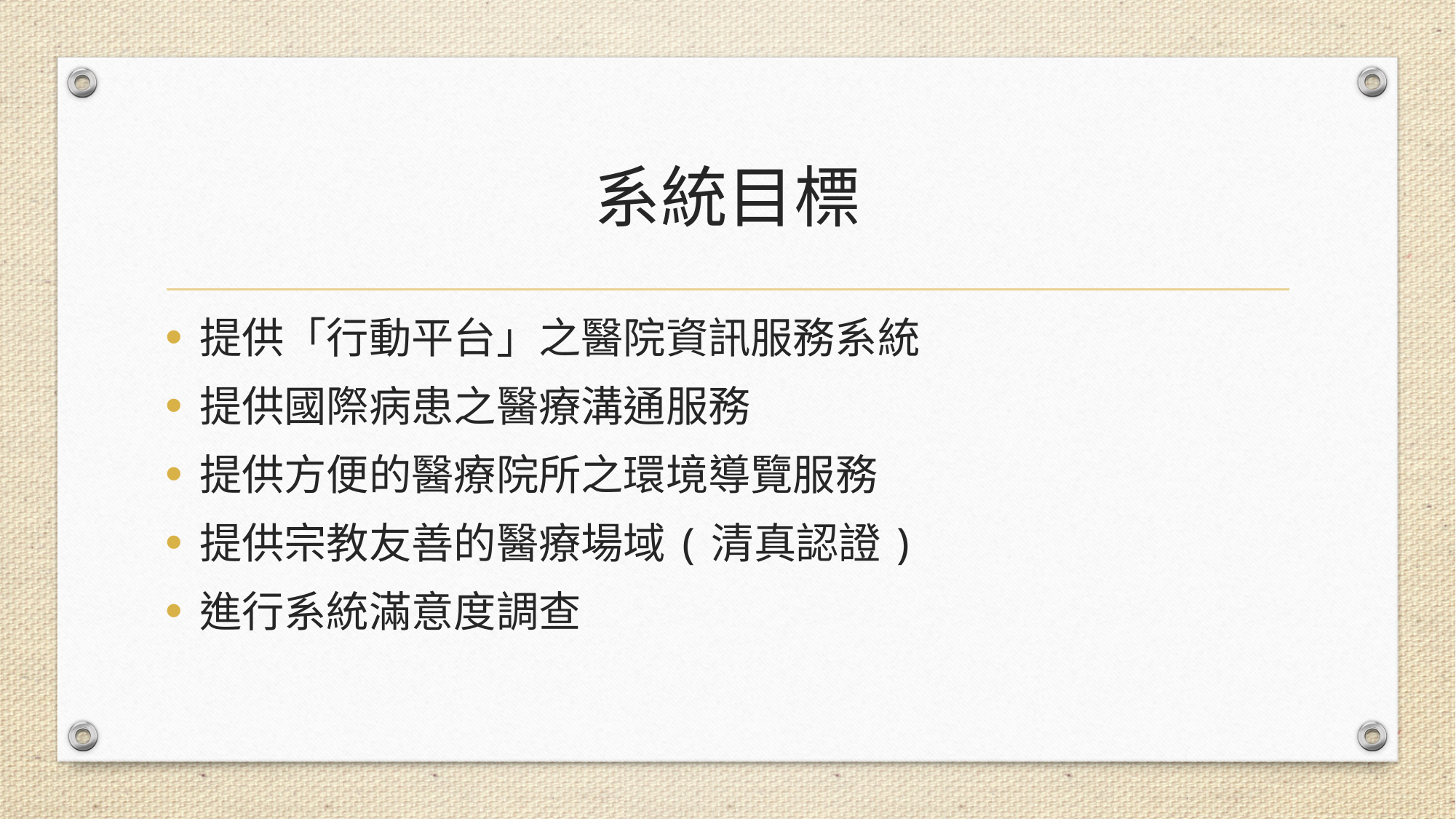

# 系統目標
提供「行動平台」之醫院資訊服務系統
提供國際病患之醫療溝通服務
提供方便的醫療院所之環境導覽服務
提供宗教友善的醫療場域(清真認證)
進行系統滿意度調查